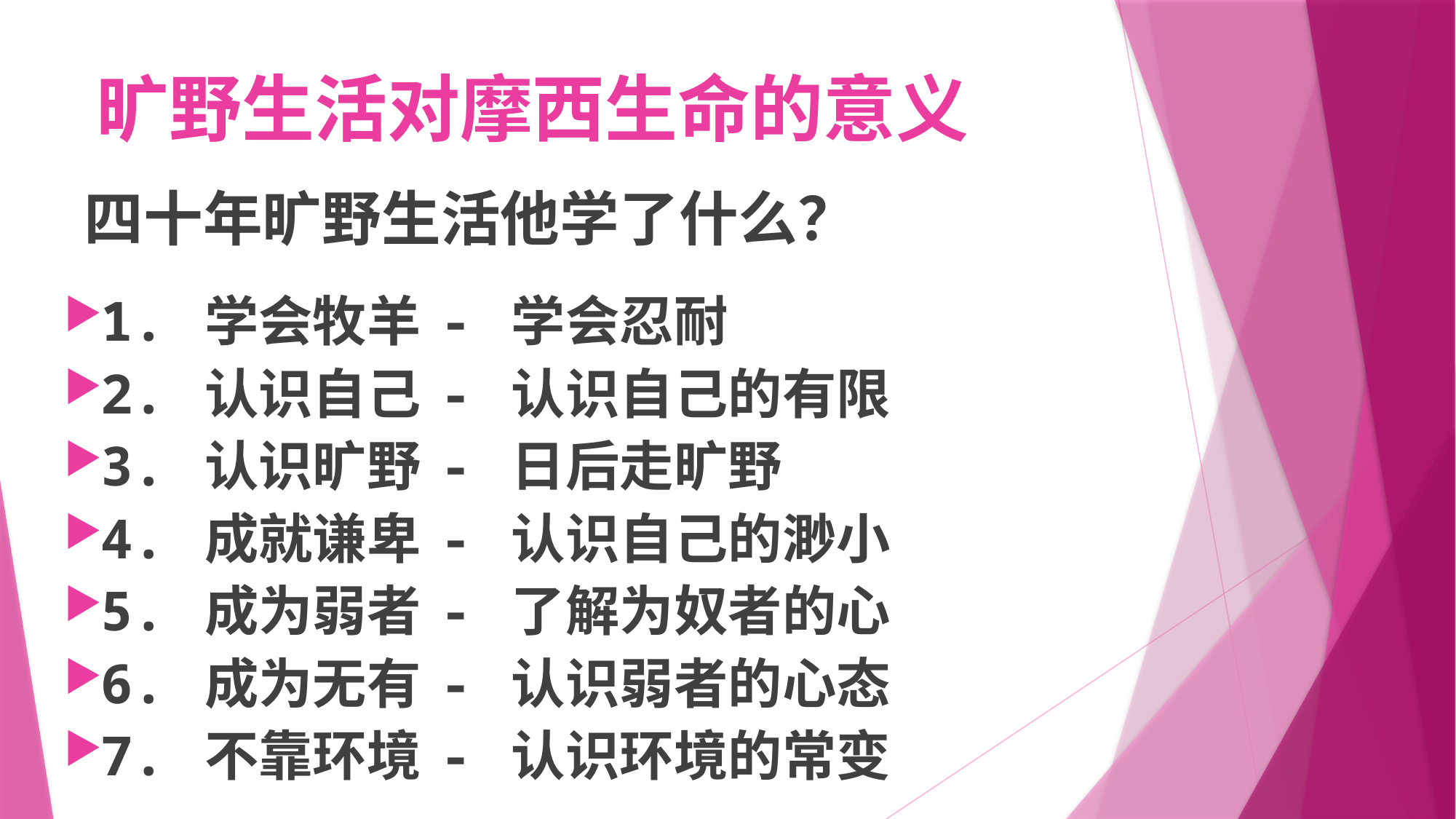

# 旷野生活对摩西生命的意义
  四十年旷野生活他学了什么？

1. 学会牧羊 - 学会忍耐
2. 认识自己 - 认识自己的有限
3. 认识旷野 - 日后走旷野
4. 成就谦卑 - 认识自己的渺小
5. 成为弱者 - 了解为奴者的心
6. 成为无有 - 认识弱者的心态
7. 不靠环境 - 认识环境的常变